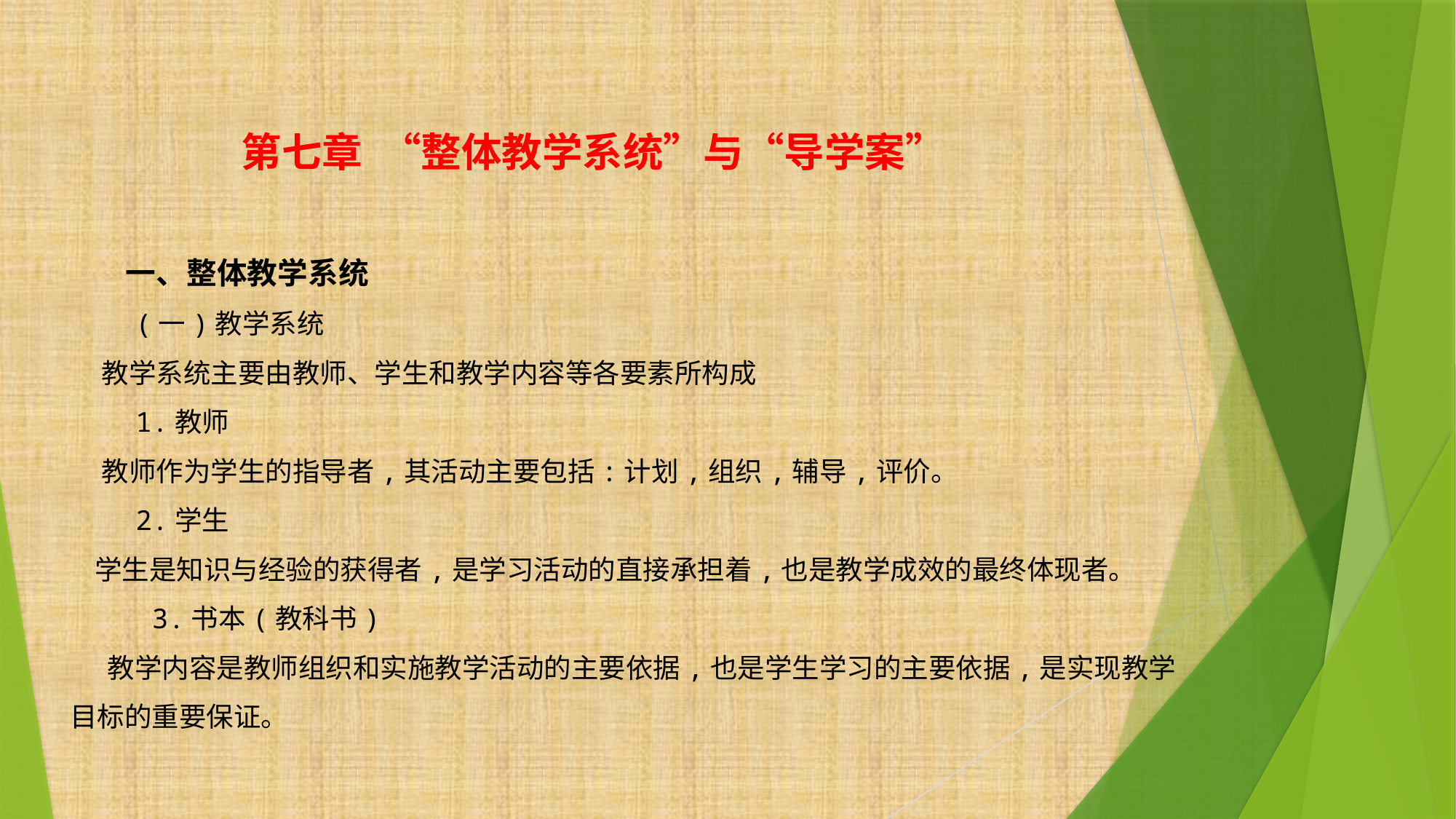

# 第七章  “整体教学系统”与“导学案”
       一、整体教学系统
    (一)教学系统
    教学系统主要由教师、学生和教学内容等各要素所构成
    1.教师
    教师作为学生的指导者,其活动主要包括:计划,组织,辅导,评价。
    2.学生
    学生是知识与经验的获得者,是学习活动的直接承担着,也是教学成效的最终体现者。
     3.书本(教科书)
     教学内容是教师组织和实施教学活动的主要依据,也是学生学习的主要依据,是实现教学目标的重要保证。